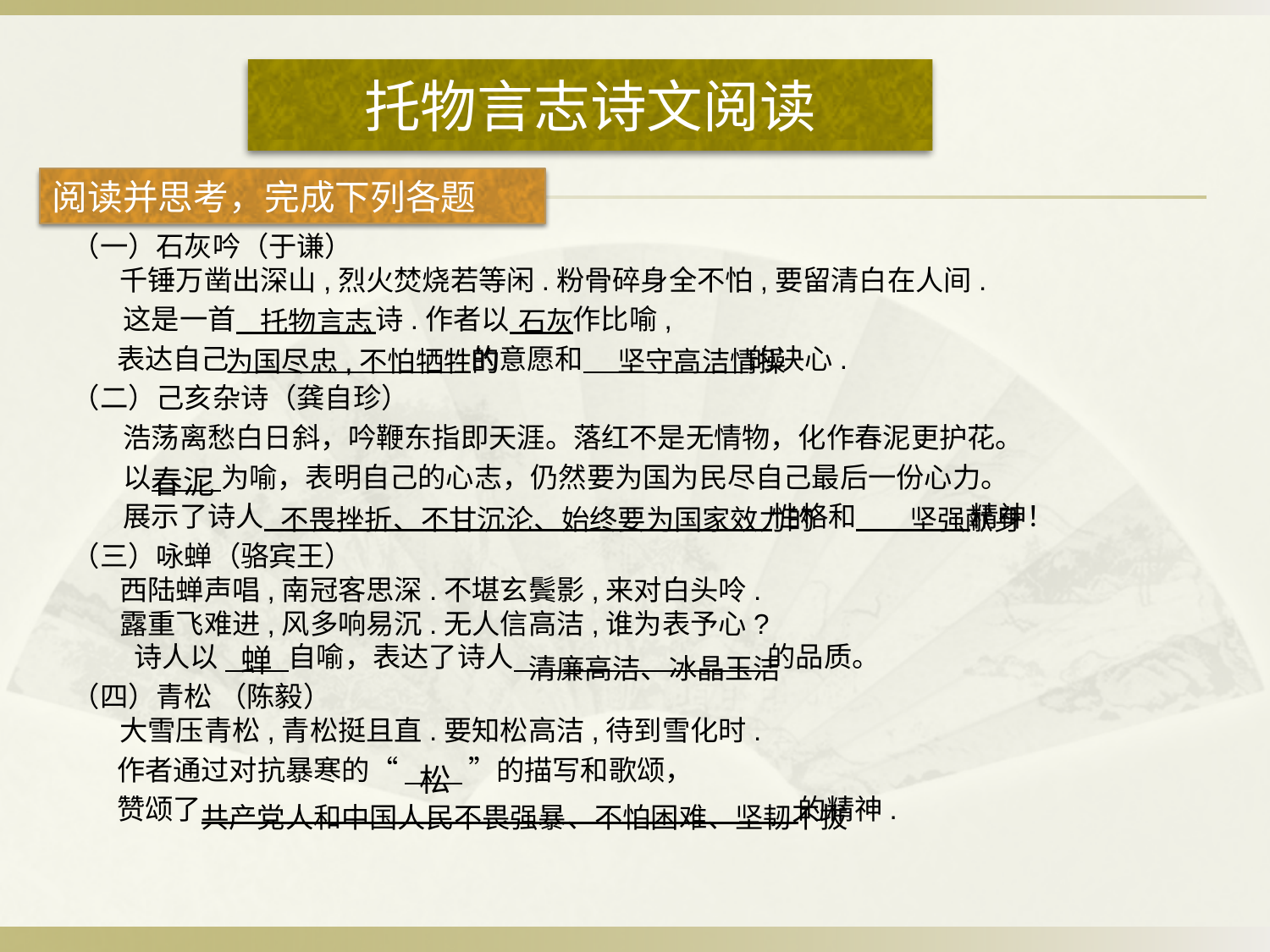

# 托物言志诗文阅读
阅读并思考，完成下列各题
（一）石灰吟（于谦）
千锤万凿出深山,烈火焚烧若等闲.粉骨碎身全不怕,要留清白在人间.
       这是一首                      诗.作者以          作比喻,
      表达自己                                      的意愿和                          的决心.
（二）己亥杂诗（龚自珍）
       浩荡离愁白日斜，吟鞭东指即天涯。落红不是无情物，化作春泥更护花。
       以           为喻，表明自己的心志，仍然要为国为民尽自己最后一份心力。
       展示了诗人                                                                                性格和                  精神！
（三）咏蝉（骆宾王）
西陆蝉声唱,南冠客思深.不堪玄鬓影,来对白头呤.
露重飞难进,风多响易沉.无人信高洁,谁为表予心?
 诗人以           自喻，表达了诗人                                        的品质。
（四）青松 （陈毅）
大雪压青松,青松挺且直.要知松高洁,待到雪化时.
      作者通过对抗暴寒的“           ”的描写和歌颂，
      赞颂了                                                                                              的精神.

托物言志
石灰
为国尽忠,不怕牺牲的
坚守高洁情操
春泥
不畏挫折、不甘沉沦、始终要为国家效力的               坚强献身
蝉
清廉高洁、冰晶玉洁
松
共产党人和中国人民不畏强暴、不怕困难、坚韧不拔